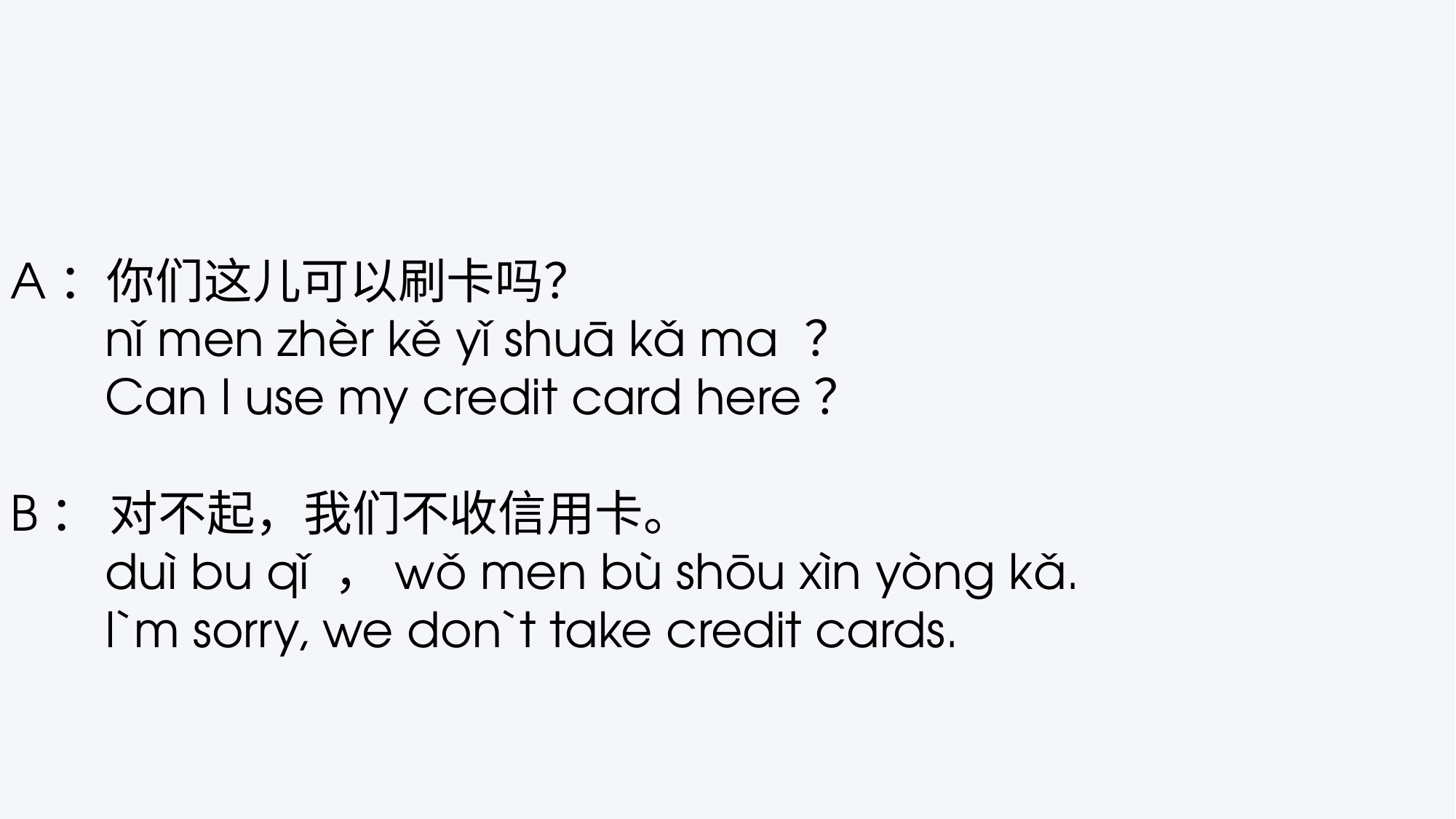

A：你们这儿可以刷卡吗？
       nǐ men zhèr kě yǐ shuā kǎ ma ？
       Can I use my credit card here？

B： 对不起，我们不收信用卡。
       duì bu qǐ ，wǒ men bù shōu xìn yòng kǎ.
       I`m sorry, we don`t take credit cards.